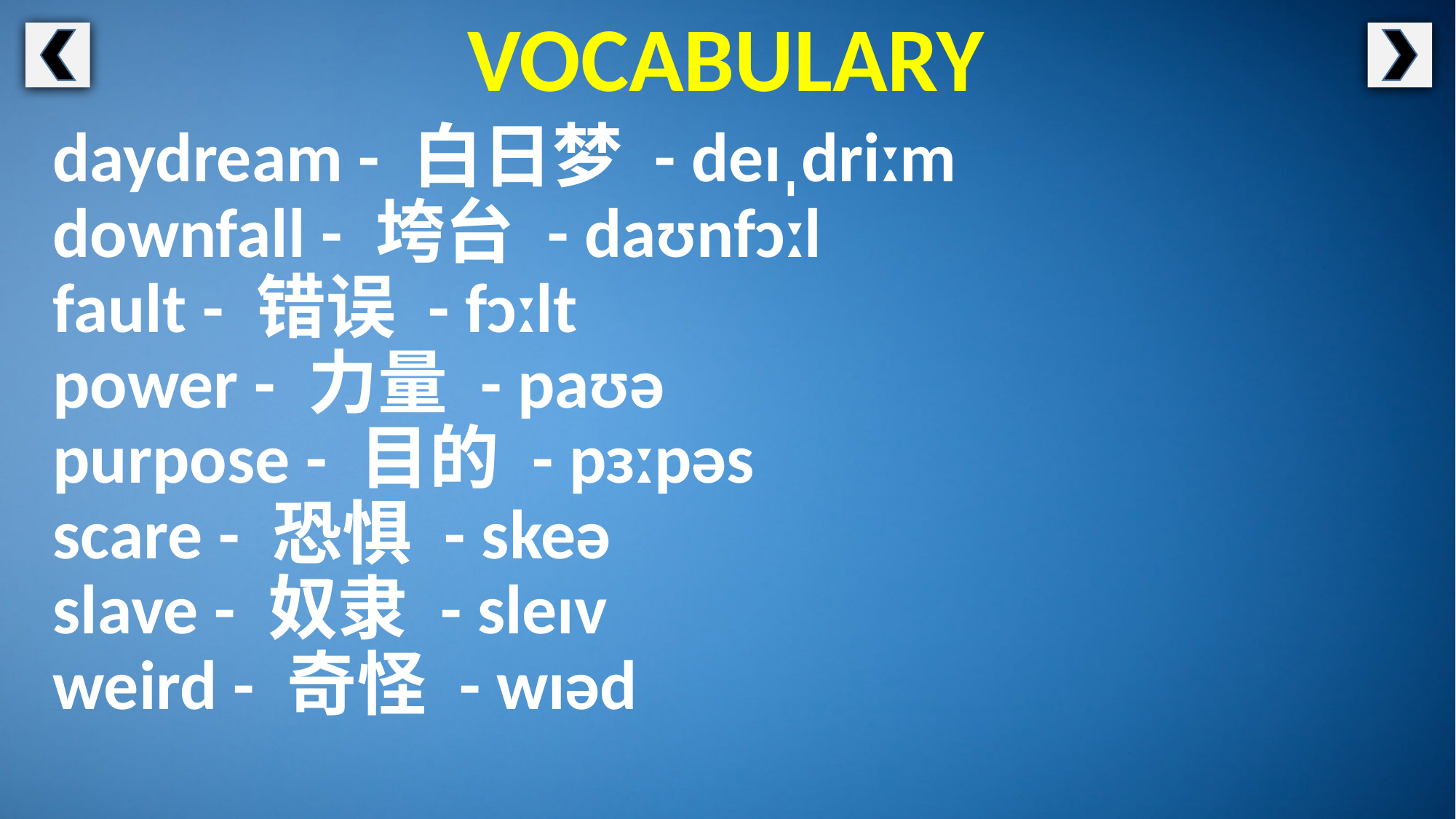

VOCABULARY
daydream - 白日梦 - deɪˌdriːm
downfall - 垮台 - daʊnfɔːl
fault - 错误 - fɔːlt
power - 力量 - paʊə
purpose - 目的 - pɜːpəs
scare - 恐惧 - skeə
slave - 奴隶 - sleɪv
weird - 奇怪 - wɪəd